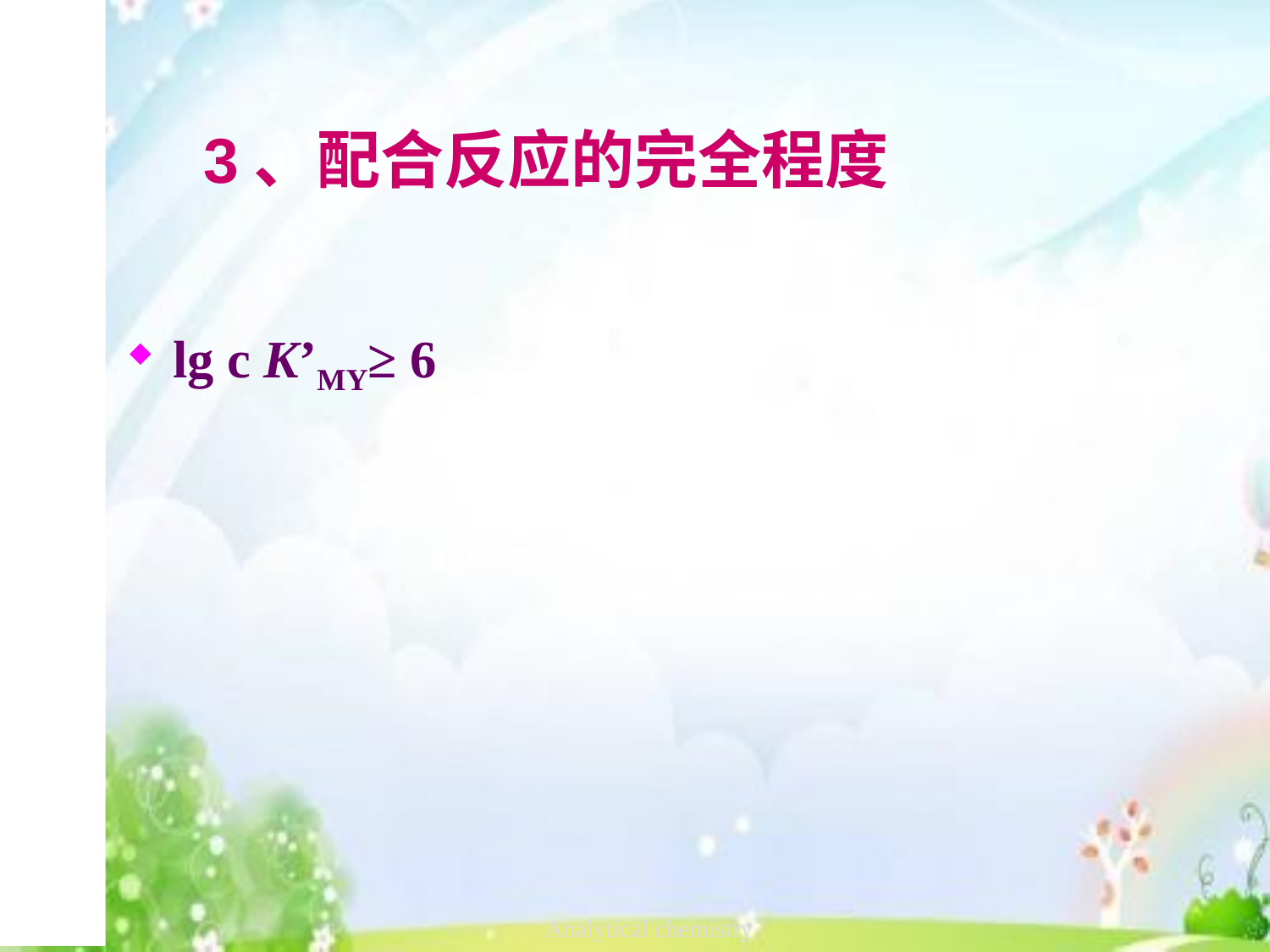

# 3、配合反应的完全程度
lg c K’MY≥ 6

Analytical chemistry
9